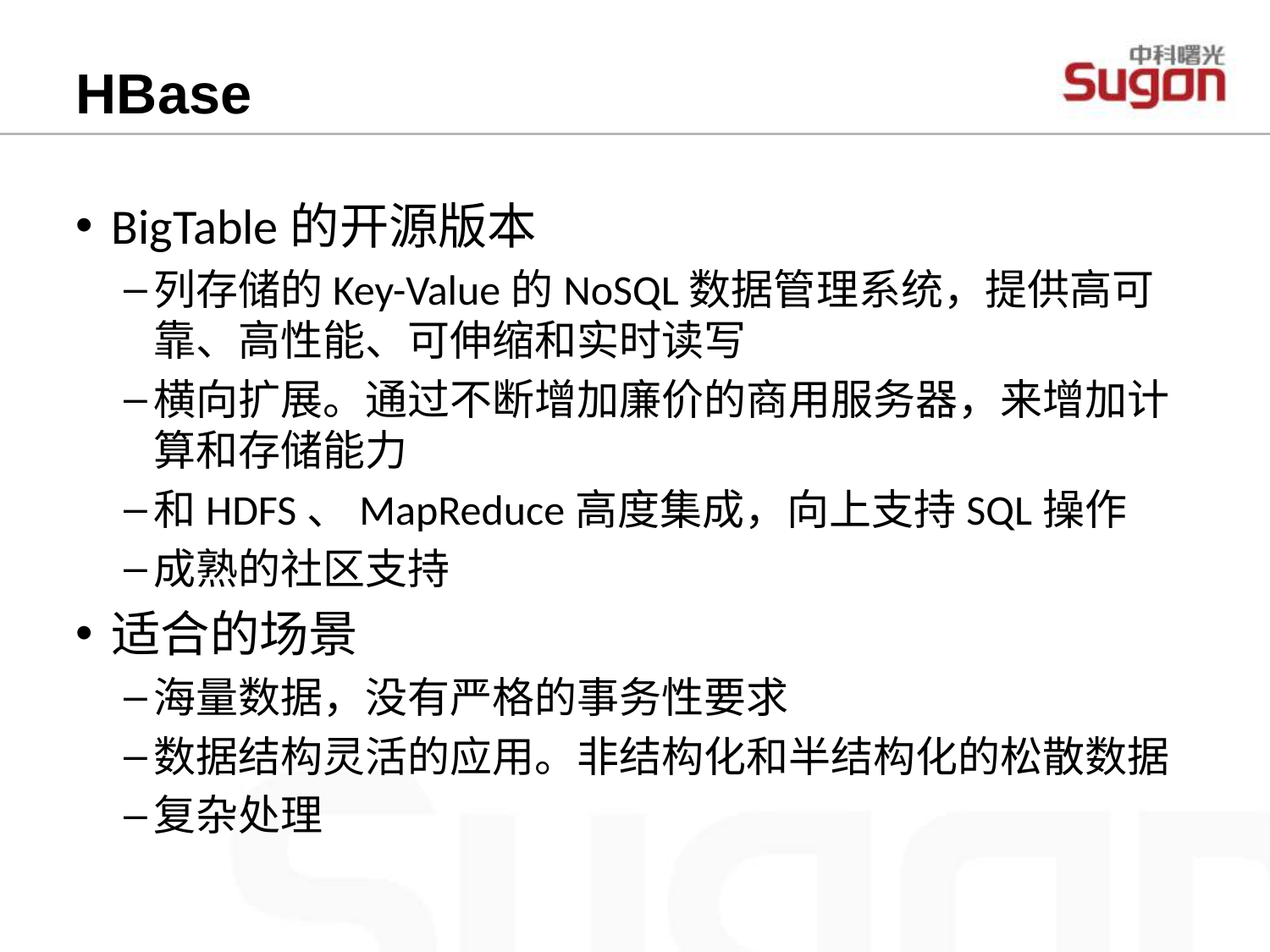

HBase
BigTable的开源版本
列存储的Key-Value的NoSQL数据管理系统，提供高可靠、高性能、可伸缩和实时读写
横向扩展。通过不断增加廉价的商用服务器，来增加计算和存储能力
和HDFS、MapReduce高度集成，向上支持SQL操作
成熟的社区支持
适合的场景
海量数据，没有严格的事务性要求
数据结构灵活的应用。非结构化和半结构化的松散数据
复杂处理